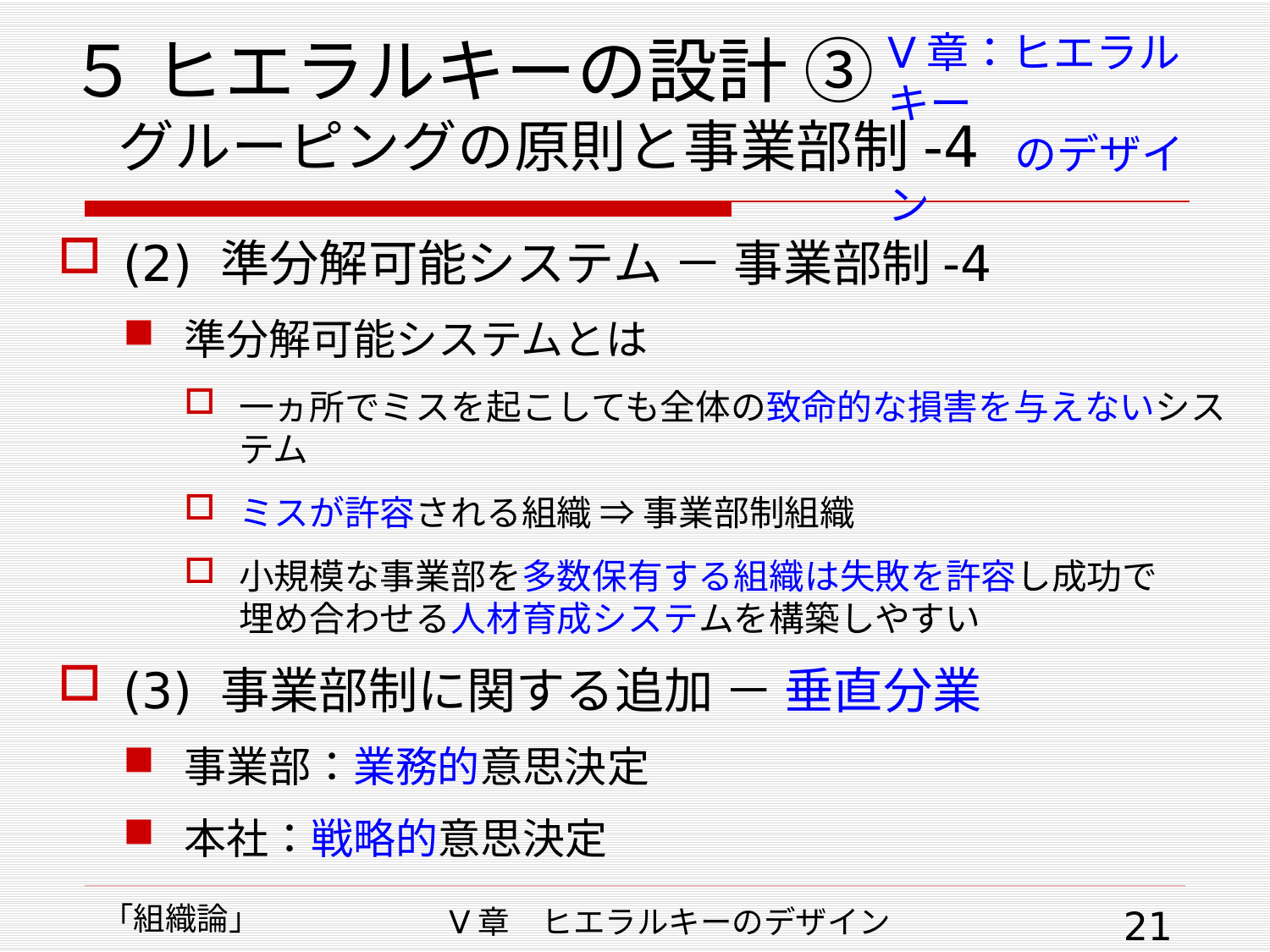

# ５ ヒエラルキーの設計 ③ グルーピングの原則と事業部制-4
V章：ヒエラルキー
　　　のデザイン
(2) 準分解可能システム － 事業部制-4
準分解可能システムとは
一ヵ所でミスを起こしても全体の致命的な損害を与えないシステム
ミスが許容される組織 ⇒ 事業部制組織
小規模な事業部を多数保有する組織は失敗を許容し成功で
埋め合わせる人材育成システムを構築しやすい
(3) 事業部制に関する追加 － 垂直分業
事業部：業務的意思決定
本社：戦略的意思決定

「組織論」
V章　ヒエラルキーのデザイン
21